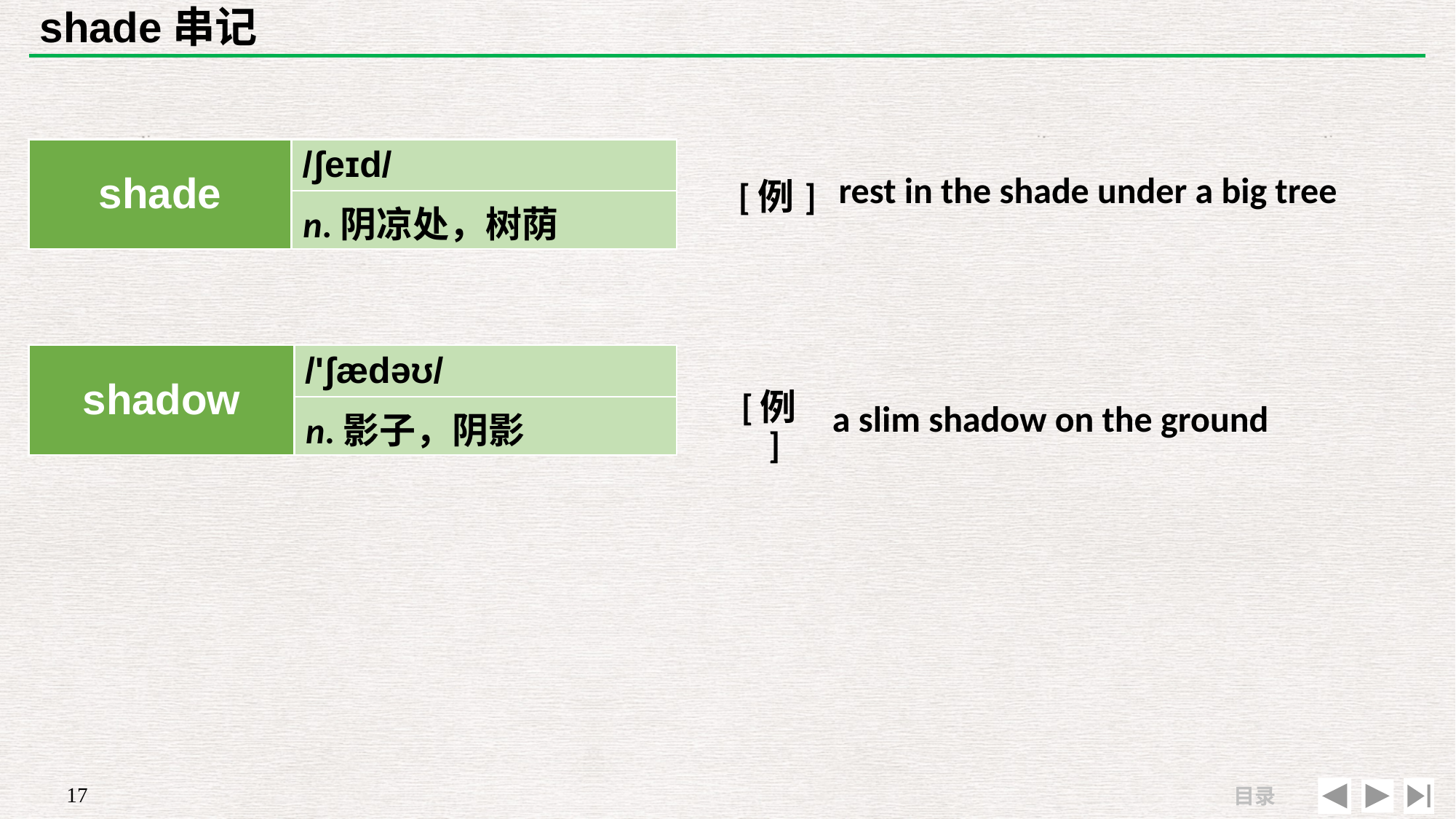

# shade串记

|  |  |
| --- | --- |
| [例] | rest in the shade under a big tree |
| shade | /ʃeɪd/ |
| --- | --- |
|  |  |
n.阴凉处，树荫
|  |  |
| --- | --- |
| [例] | a slim shadow on the ground |
| shadow | /'ʃædəʊ/ |
| --- | --- |
|  |  |
n.影子，阴影